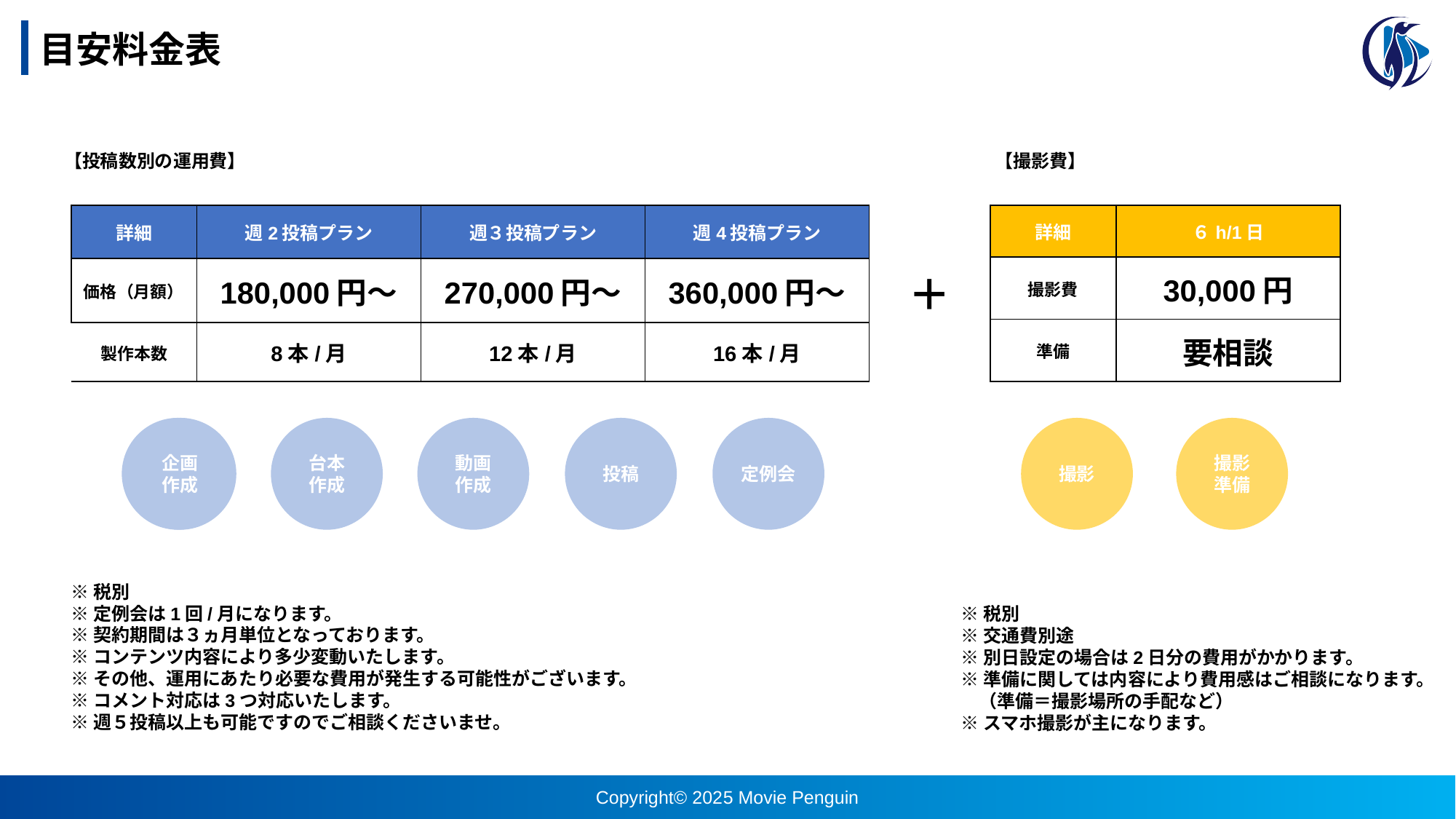

目安料金表
料金
備考
ジャンル
【投稿数別の運用費】
【撮影費】
| 詳細 | 週2投稿プラン | 週３投稿プラン | 週4投稿プラン |
| --- | --- | --- | --- |
| 価格（月額） | 180,000円～ | 270,000円～ | 360,000円～ |
| 製作本数 | 8本/月 | 12本/月 | 16本/月 |
| 詳細 | ６h/1日 |
| --- | --- |
| 撮影費 | 30,000円 |
| 準備 | 要相談 |
＋

企画
作成
台本
作成
動画
作成
投稿
定例会
撮影
撮影
準備
※税別
※定例会は1回/月になります。
※契約期間は３ヵ月単位となっております。
※コンテンツ内容により多少変動いたします。
※その他、運用にあたり必要な費用が発生する可能性がございます。
※コメント対応は3つ対応いたします。
※週５投稿以上も可能ですのでご相談くださいませ。
※税別
※交通費別途
※別日設定の場合は2日分の費用がかかります。
※準備に関しては内容により費用感はご相談になります。
　（準備＝撮影場所の手配など）
※スマホ撮影が主になります。